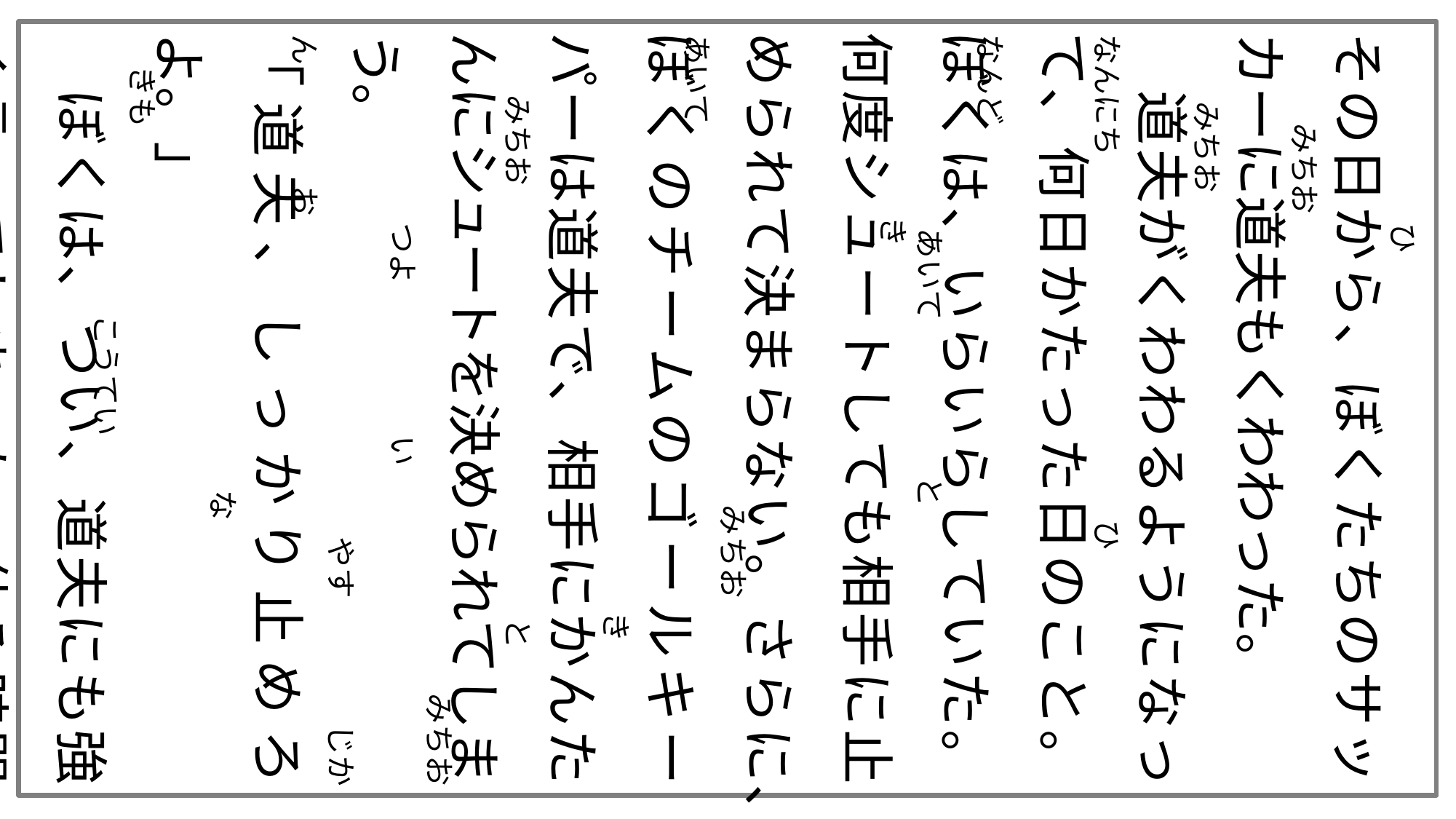

その日から、ぼくたちのサッカーに道夫もくわわった。
　道夫がくわわるようになって、何日かたった日のこと。ぼくは、いらいらしていた。何度シュートしても相手に止められて決まらない。さらに、ぼくのチームのゴールキーパーは道夫で、相手にかんたんにシュートを決められてしまう。
「道夫、しっかり止めろよ。」
　ぼくは、つい、道夫にも強く言ってしまった。休み時間の終わりのチャイムが鳴ると、いらいらした気持ちをボールにぶつけて校庭の

　　　みちお
　きも　　　　　　　　　　　　　　　　　　　　　　　　　　　　　　 こうてい
　　　　　　　　　　　　　　　な
　　　　　　　　　　　　　　　　やす　　　　じかん　　　　お
　　　　　　　　　　　　　　　　　　　　　みちお　　　　　　 つよ　　　　　い
　　みちお　　　　　　　　　　　　　　 と
　　　　　　　　　　　　　　　　　　　き
　　　　　　　　　　　　　　　みちお　　　　　　 あいて
　 　　　　　あいて　　　　　と　　　　　　　　　　　　　　　き
　　　　　　　　　　　　　　　　　　　　　　　　なんど
なんにち　　　　　　　　　　　　ひ
　 　みちお
　　　　　　 ひ